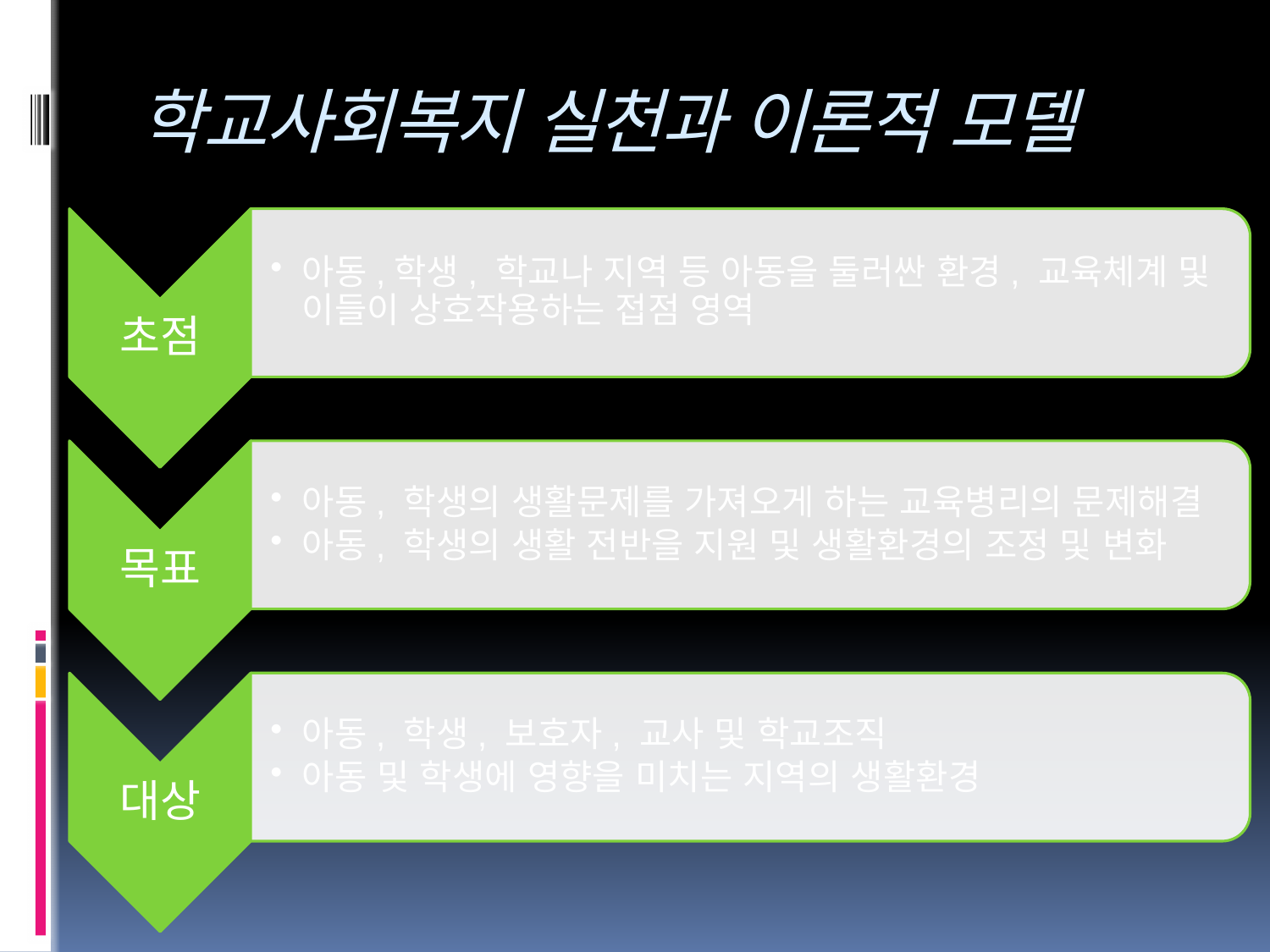

# 학교사회복지 실천과 이론적 모델
초점
아동,학생, 학교나 지역 등 아동을 둘러싼 환경, 교육체계 및  이들이 상호작용하는 접점 영역
목표
아동, 학생의 생활문제를 가져오게 하는 교육병리의 문제해결
아동, 학생의 생활 전반을 지원 및 생활환경의 조정 및 변화
대상
아동, 학생, 보호자, 교사 및 학교조직
아동 및 학생에 영향을 미치는 지역의 생활환경